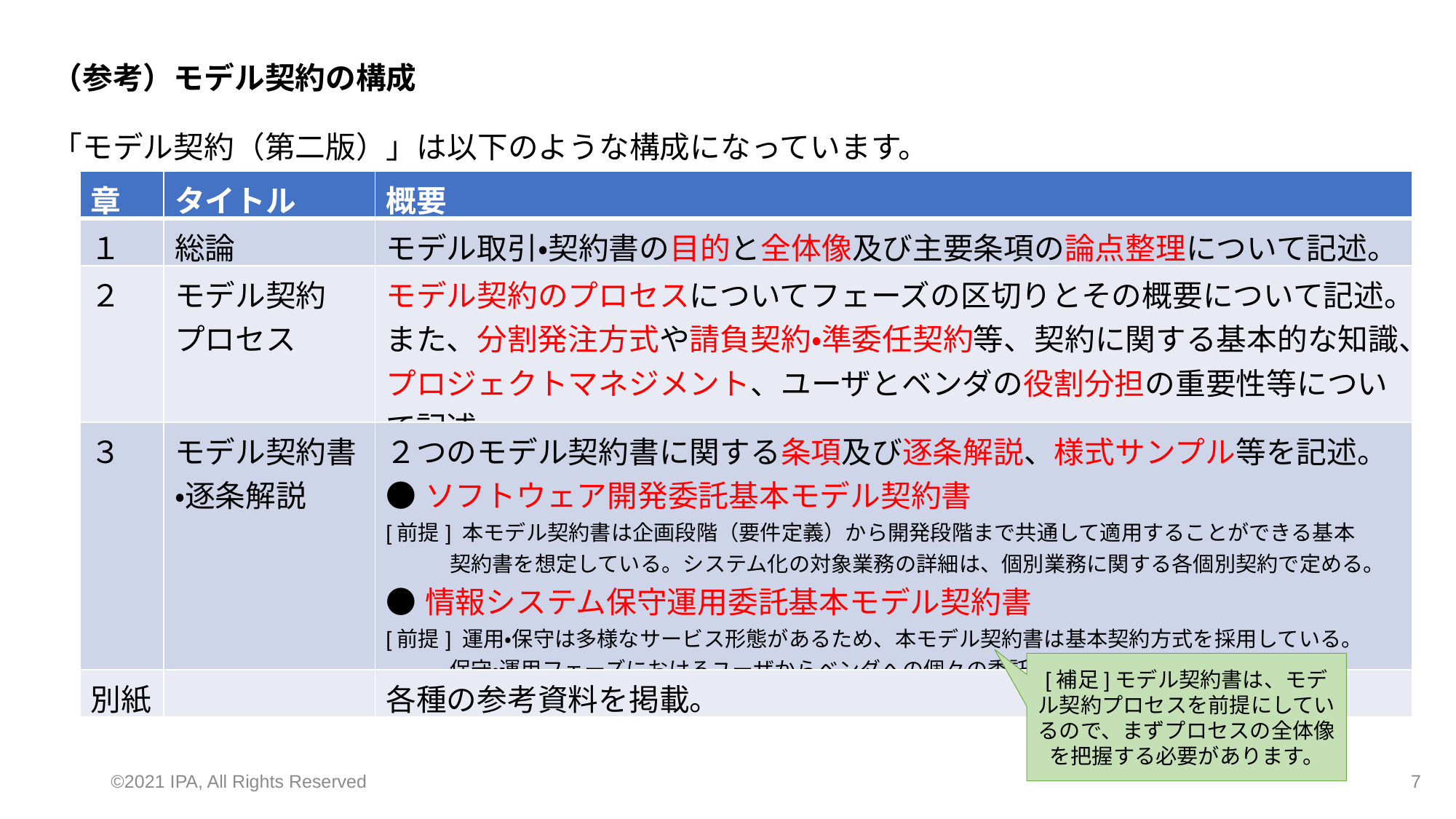

（参考）モデル契約の構成

「モデル契約（第二版）」は以下のような構成になっています。
| 章 | タイトル | 概要 |
| --- | --- | --- |
| １ | 総論 | モデル取引・契約書の目的と全体像及び主要条項の論点整理について記述。 |
| ２ | モデル契約 プロセス | モデル契約のプロセスについてフェーズの区切りとその概要について記述。 また、分割発注方式や請負契約・準委任契約等、契約に関する基本的な知識、プロジェクトマネジメント、ユーザとベンダの役割分担の重要性等について記述。 |
| ３ | モデル契約書 ・逐条解説 | ２つのモデル契約書に関する条項及び逐条解説、様式サンプル等を記述。 ●ソフトウェア開発委託基本モデル契約書 [前提] 本モデル契約書は企画段階（要件定義）から開発段階まで共通して適用することができる基本 　　　契約書を想定している。システム化の対象業務の詳細は、個別業務に関する各個別契約で定める。 ●情報システム保守運用委託基本モデル契約書 [前提] 運用・保守は多様なサービス形態があるため、本モデル契約書は基本契約方式を採用している。 　　　保守・運用フェーズにおけるユーザからベンダへの個々の委託業務の内容・取引条件は個別契約 　　　において取り決められることを想定している。 |
| 別紙 |  | 各種の参考資料を掲載。 |
[補足]モデル契約書は、モデル契約プロセスを前提にしているので、まずプロセスの全体像を把握する必要があります。
©2021 IPA, All Rights Reserved
7